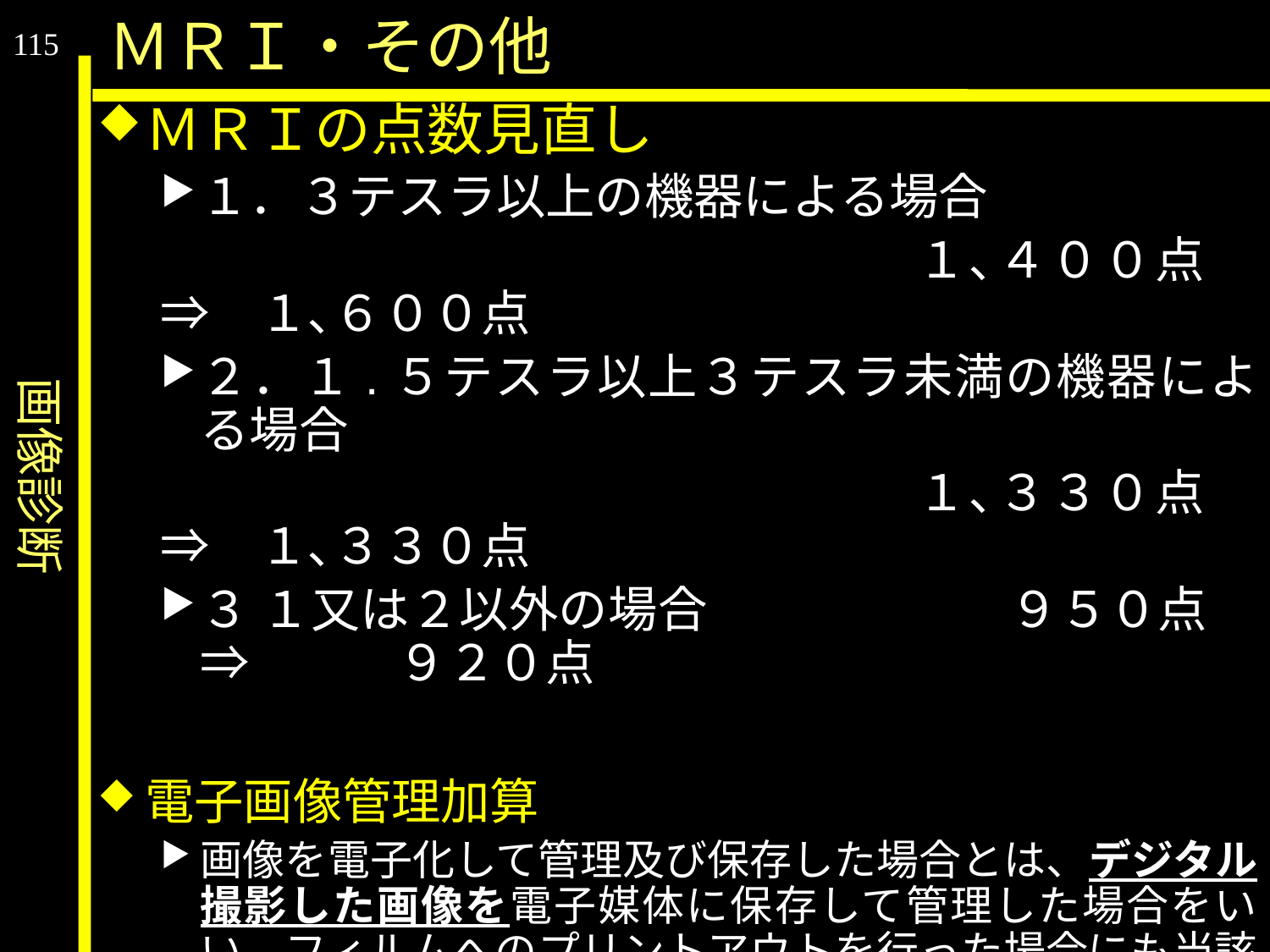

画像診断
ＭＲＩ・その他
115

ＭＲＩの点数見直し
１．３テスラ以上の機器による場合
					　　１､４００点　⇒　１､６００点
２．１.５テスラ以上３テスラ未満の機器による場合
					　　１､３３０点　⇒　１､３３０点
３ １又は２以外の場合		　　　  ９５０点　⇒　　　９２０点

電子画像管理加算
画像を電子化して管理及び保存した場合とは、デジタル撮影した画像を電子媒体に保存して管理した場合をいい、フィルムへのプリントアウトを行った場合にも当該加算を算定することができるが、本加算を算定した場合には当該フィルムの費用は算定できない。